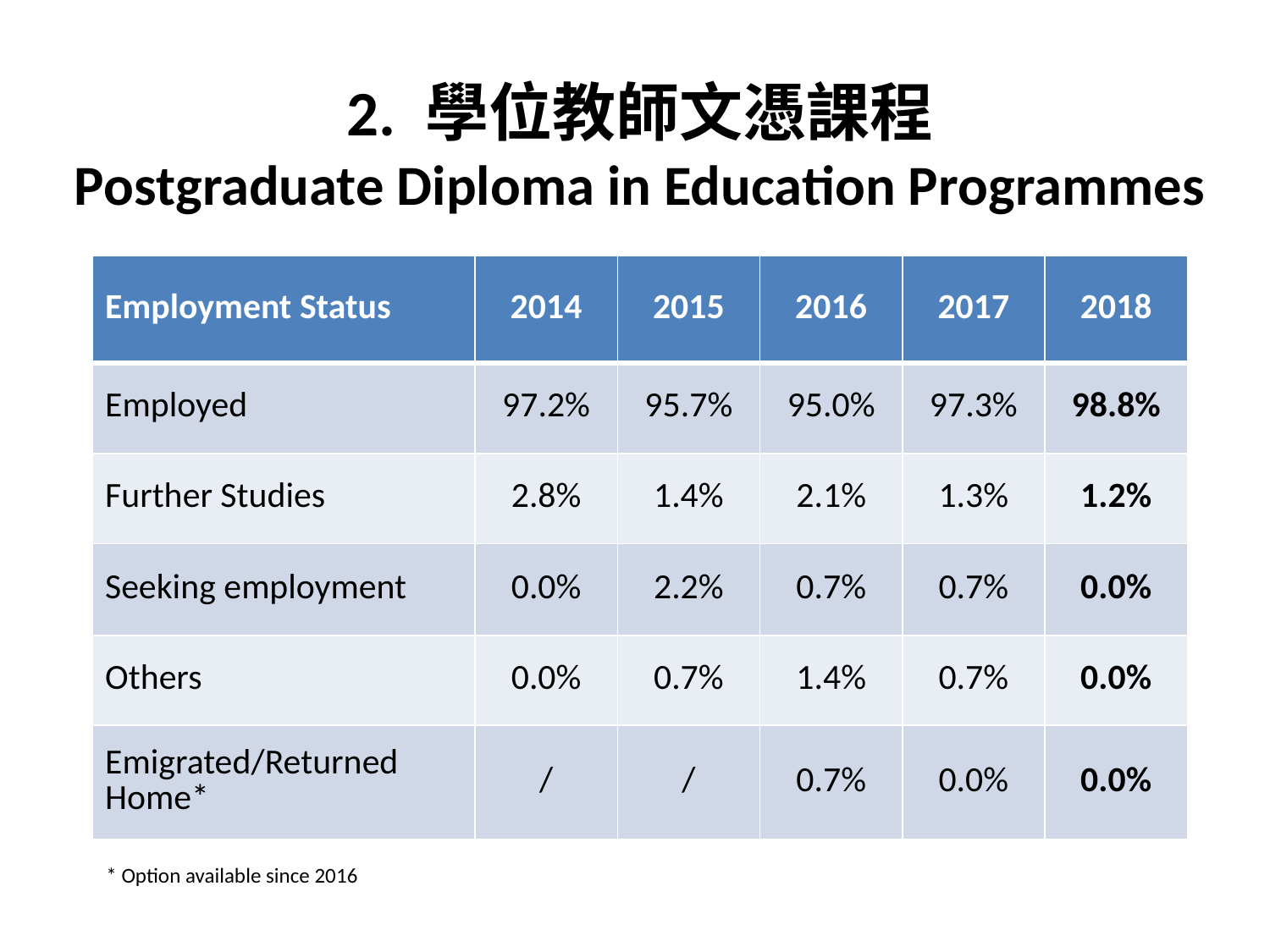

# 2. 學位教師文憑課程 Postgraduate Diploma in Education Programmes
| Employment Status | 2014 | 2015 | 2016 | 2017 | 2018 |
| --- | --- | --- | --- | --- | --- |
| Employed | 97.2% | 95.7% | 95.0% | 97.3% | 98.8% |
| Further Studies | 2.8% | 1.4% | 2.1% | 1.3% | 1.2% |
| Seeking employment | 0.0% | 2.2% | 0.7% | 0.7% | 0.0% |
| Others | 0.0% | 0.7% | 1.4% | 0.7% | 0.0% |
| Emigrated/Returned Home\* | / | / | 0.7% | 0.0% | 0.0% |
* Option available since 2016